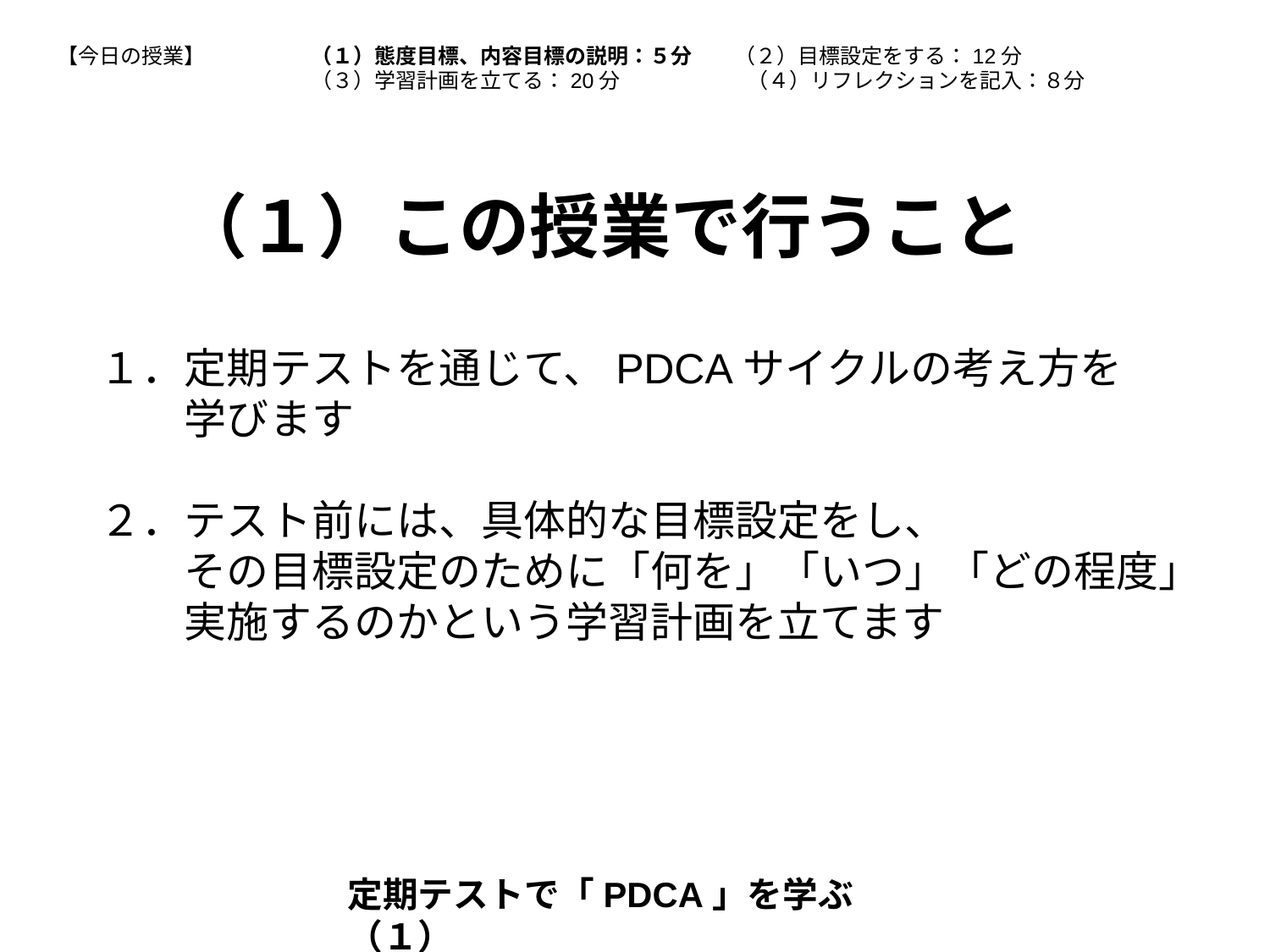

【今日の授業】	（１）態度目標、内容目標の説明：５分　　（２）目標設定をする：12分
		（３）学習計画を立てる：20分　　　　　　（４）リフレクションを記入：８分
（１）この授業で行うこと
　１．定期テストを通じて、PDCAサイクルの考え方を
　　　学びます

　２．テスト前には、具体的な目標設定をし、
　　　その目標設定のために「何を」「いつ」「どの程度」
　　　実施するのかという学習計画を立てます
定期テストで「PDCA」を学ぶ（１）